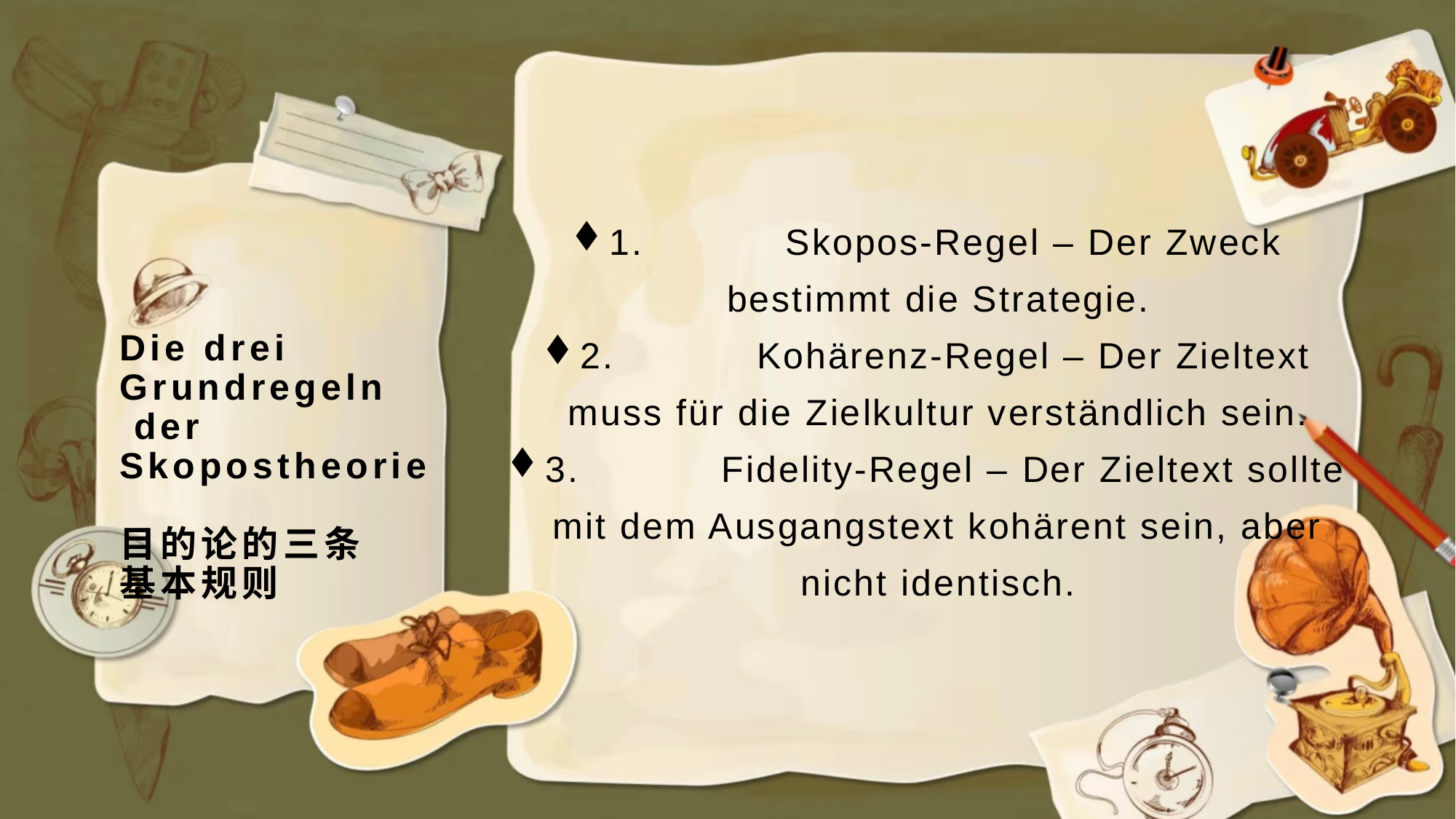

# Die drei Grundregeln der Skopostheorie 目的论的三条 基本规则
1.	Skopos-Regel – Der Zweck bestimmt die Strategie.
2.	Kohärenz-Regel – Der Zieltext muss für die Zielkultur verständlich sein.
3.	Fidelity-Regel – Der Zieltext sollte mit dem Ausgangstext kohärent sein, aber nicht identisch.